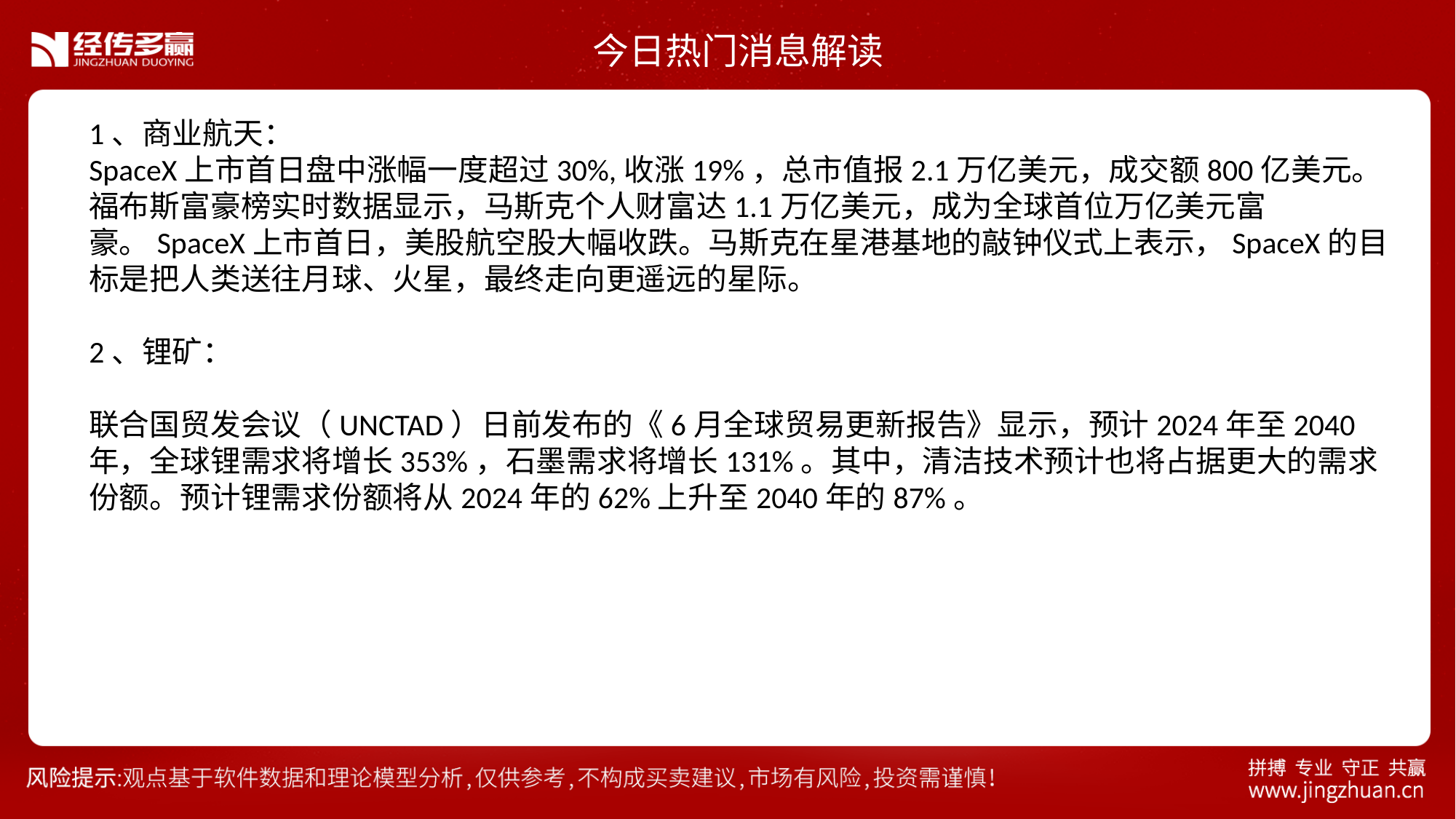

今日热门消息解读
1、商业航天：
SpaceX上市首日盘中涨幅一度超过30%,收涨19%，总市值报2.1万亿美元，成交额800亿美元。福布斯富豪榜实时数据显示，马斯克个人财富达1.1万亿美元，成为全球首位万亿美元富豪。SpaceX上市首日，美股航空股大幅收跌。马斯克在星港基地的敲钟仪式上表示，SpaceX的目标是把人类送往月球、火星，最终走向更遥远的星际。

2、锂矿：

联合国贸发会议（UNCTAD）日前发布的《6月全球贸易更新报告》显示，预计2024年至2040年，全球锂需求将增长353%，石墨需求将增长131%。其中，清洁技术预计也将占据更大的需求份额。预计锂需求份额将从2024年的62%上升至2040年的87%。